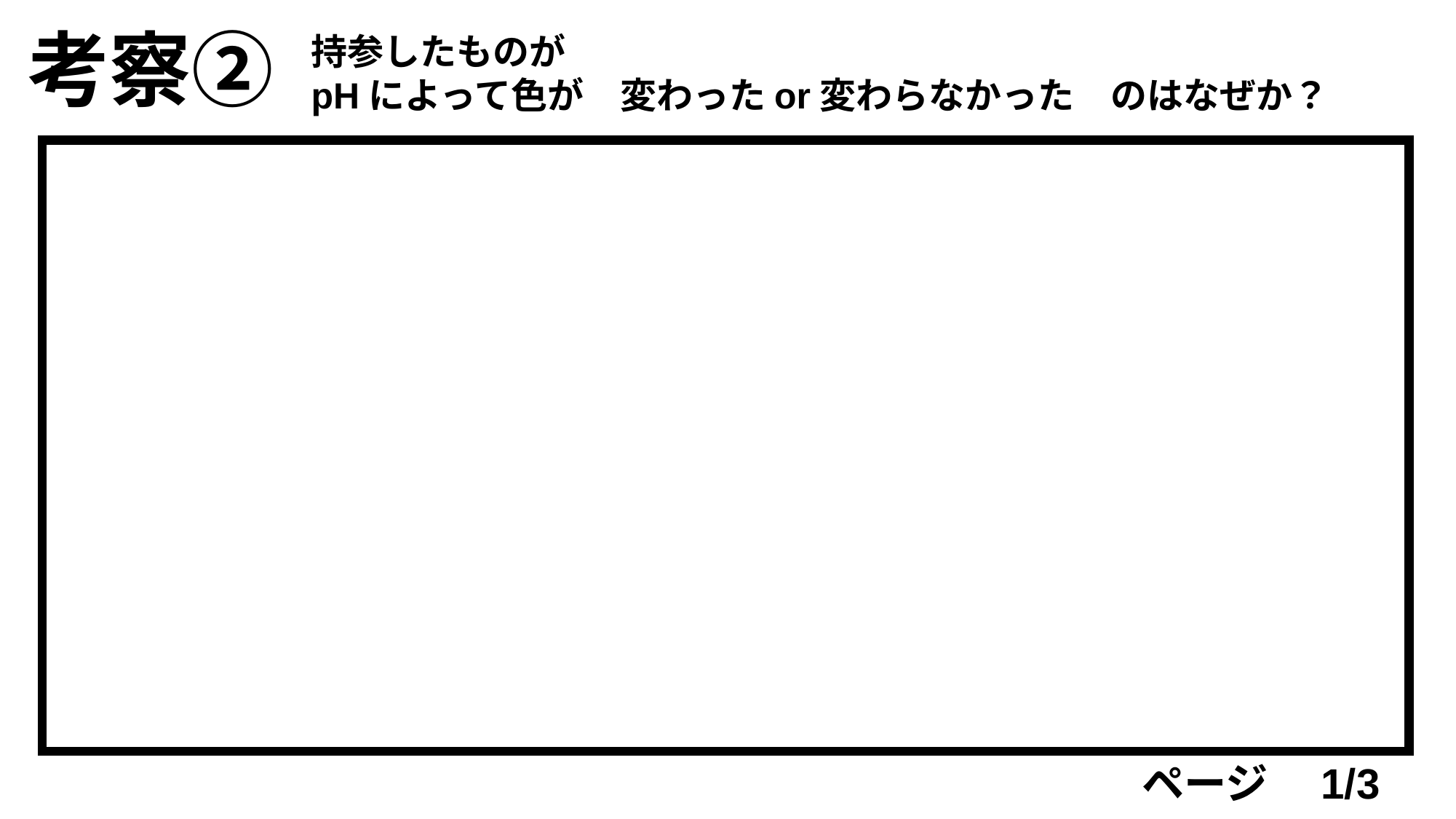

考察②
持参したものが
pHによって色が　変わったor変わらなかった　のはなぜか？

ページ　1/3